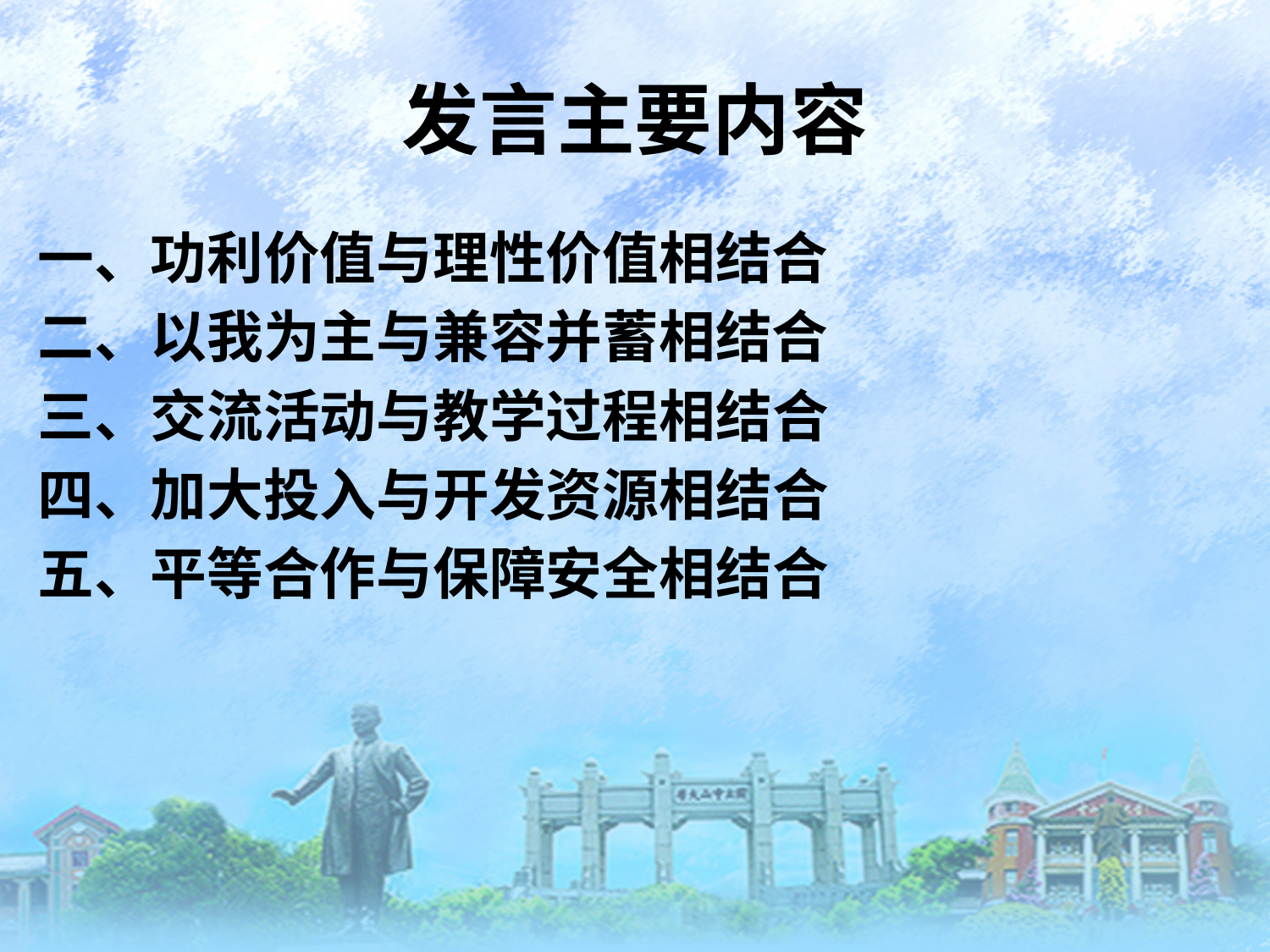

# 发言主要内容
一、功利价值与理性价值相结合
二、以我为主与兼容并蓄相结合
三、交流活动与教学过程相结合
四、加大投入与开发资源相结合
五、平等合作与保障安全相结合